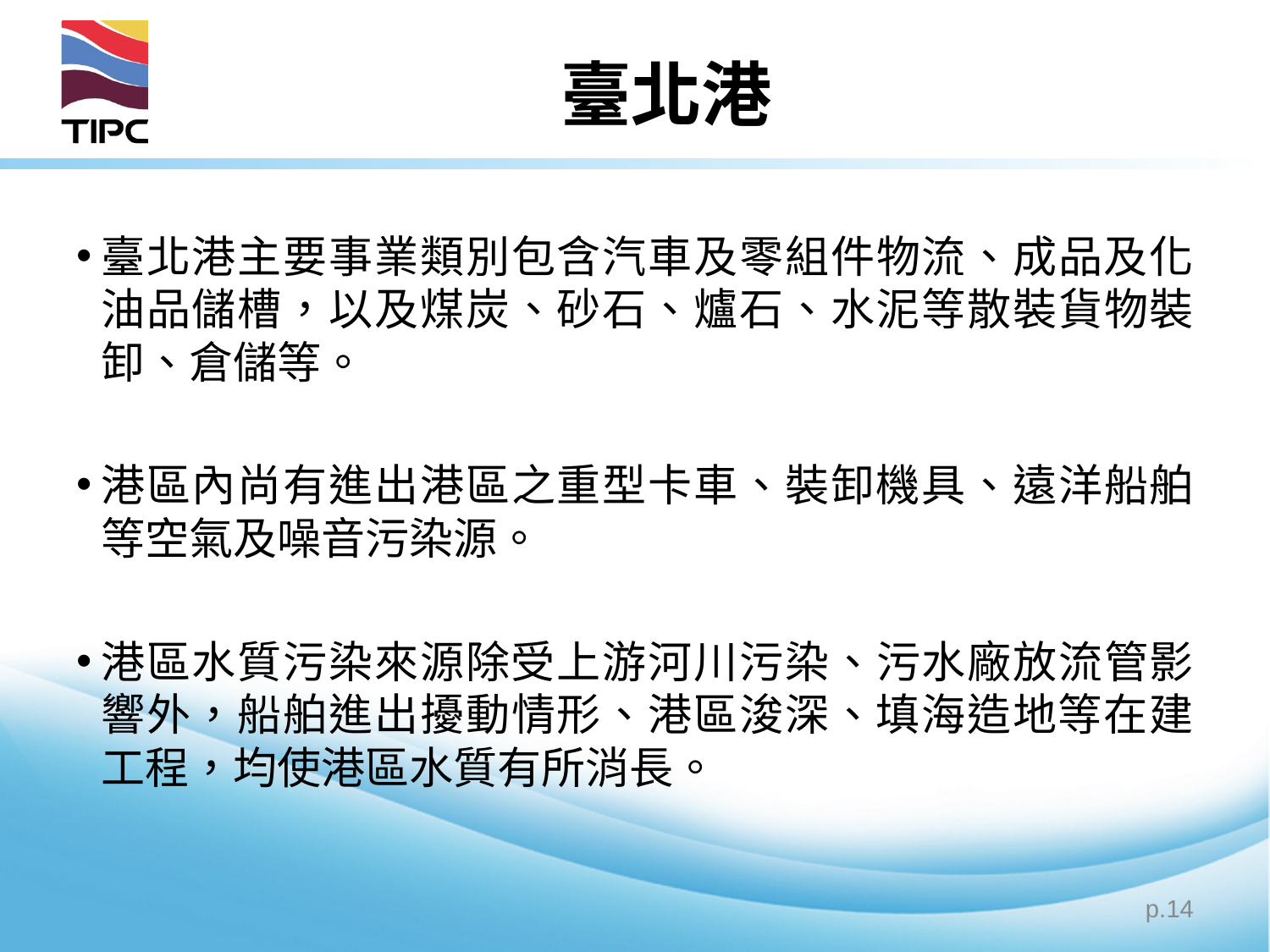

# 臺北港
臺北港主要事業類別包含汽車及零組件物流、成品及化油品儲槽，以及煤炭、砂石、爐石、水泥等散裝貨物裝卸、倉儲等。

港區內尚有進出港區之重型卡車、裝卸機具、遠洋船舶等空氣及噪音污染源。

港區水質污染來源除受上游河川污染、污水廠放流管影響外，船舶進出擾動情形、港區浚深、填海造地等在建工程，均使港區水質有所消長。

p.14